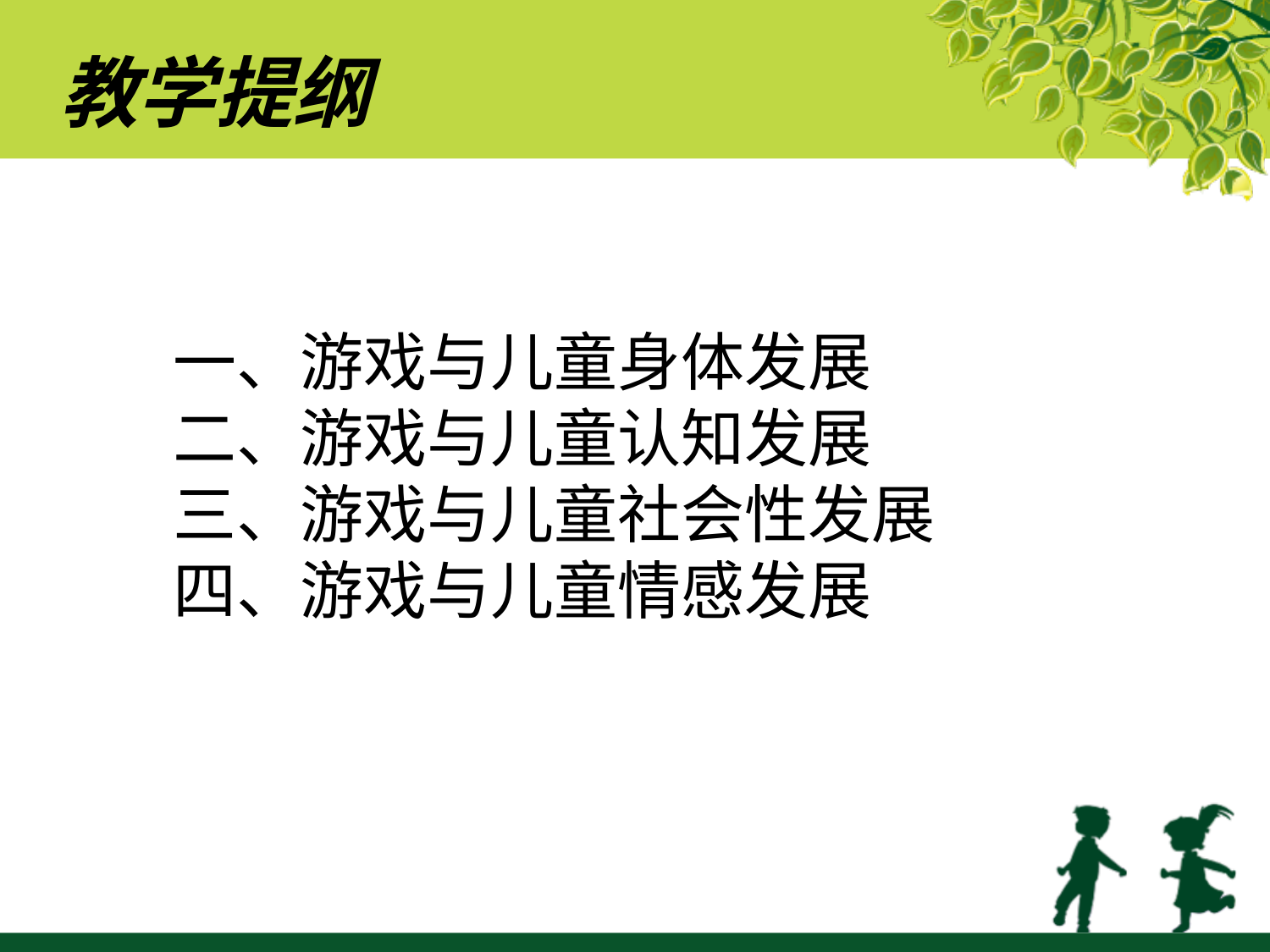

教学提纲
 一、游戏与儿童身体发展
 二、游戏与儿童认知发展
 三、游戏与儿童社会性发展
 四、游戏与儿童情感发展